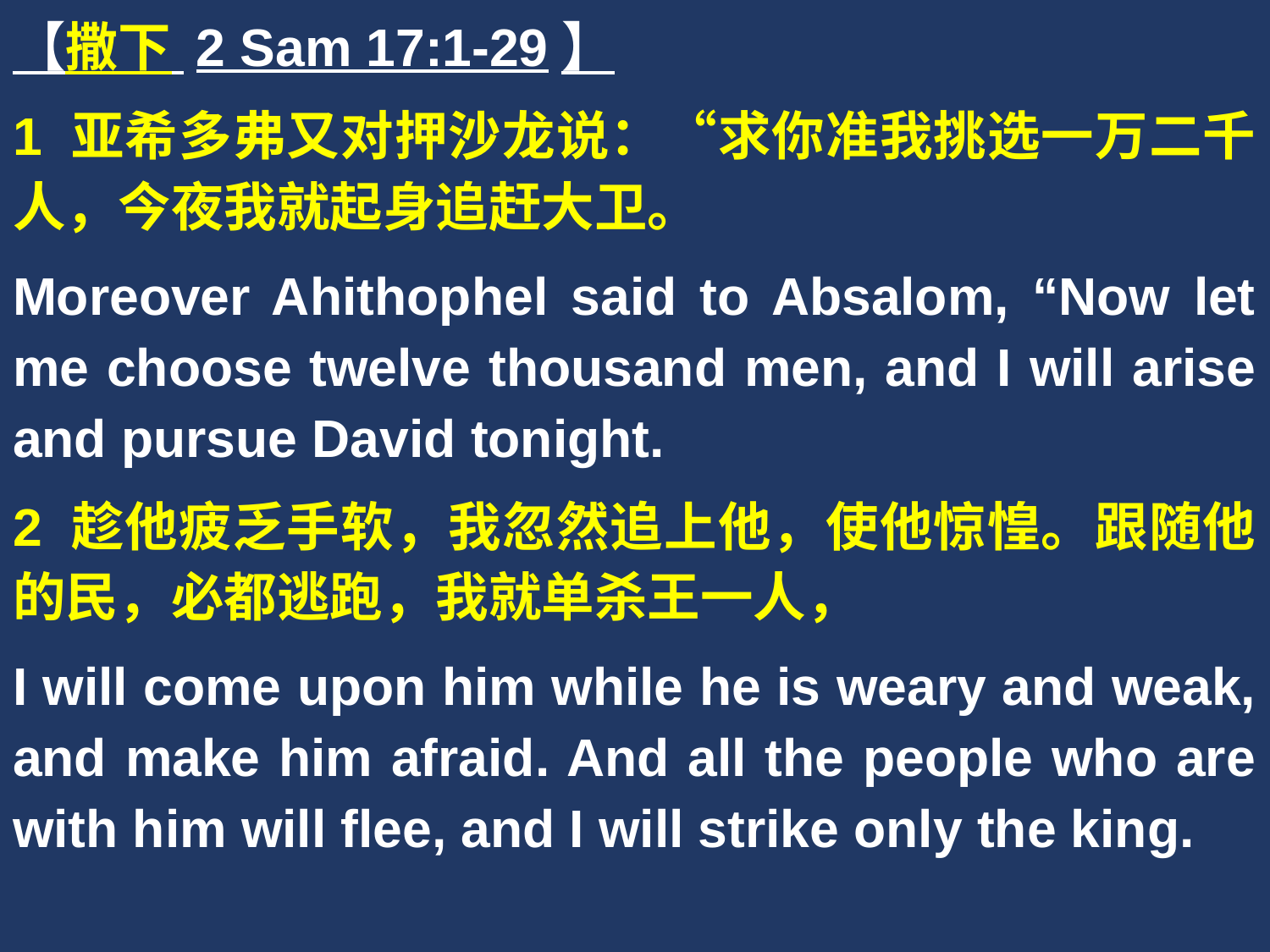

【撒下 2 Sam 17:1-29】
1 亚希多弗又对押沙龙说：“求你准我挑选一万二千人，今夜我就起身追赶大卫。
Moreover Ahithophel said to Absalom, “Now let me choose twelve thousand men, and I will arise and pursue David tonight.
2 趁他疲乏手软，我忽然追上他，使他惊惶。跟随他的民，必都逃跑，我就单杀王一人，
I will come upon him while he is weary and weak, and make him afraid. And all the people who are with him will flee, and I will strike only the king.